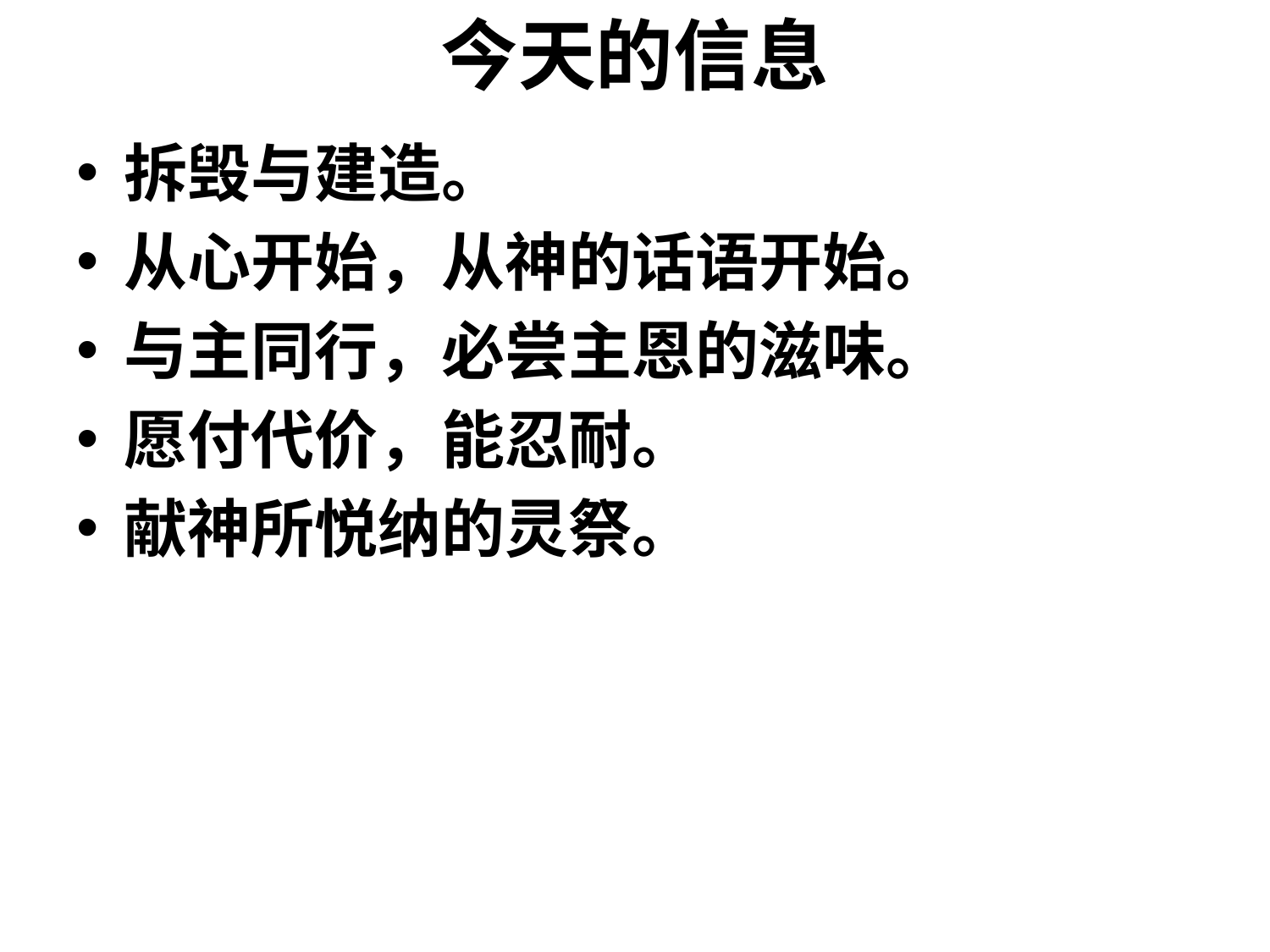

# 今天的信息
拆毁与建造。
从心开始，从神的话语开始。
与主同行，必尝主恩的滋味。
愿付代价，能忍耐。
献神所悦纳的灵祭。